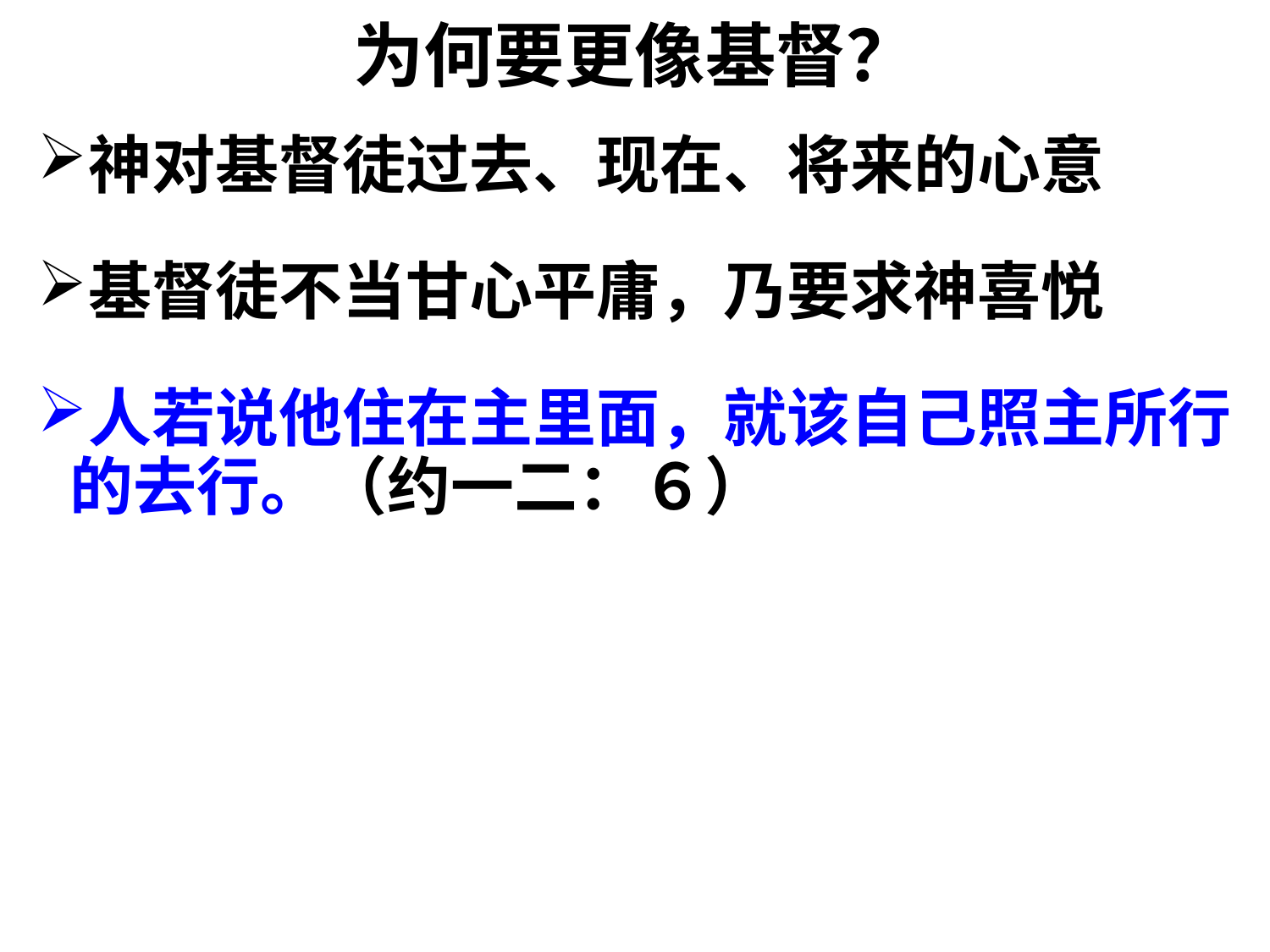

# 为何要更像基督？
神对基督徒过去、现在、将来的心意

基督徒不当甘心平庸，乃要求神喜悦

人若说他住在主里面，就该自己照主所行的去行。（约一二：６）